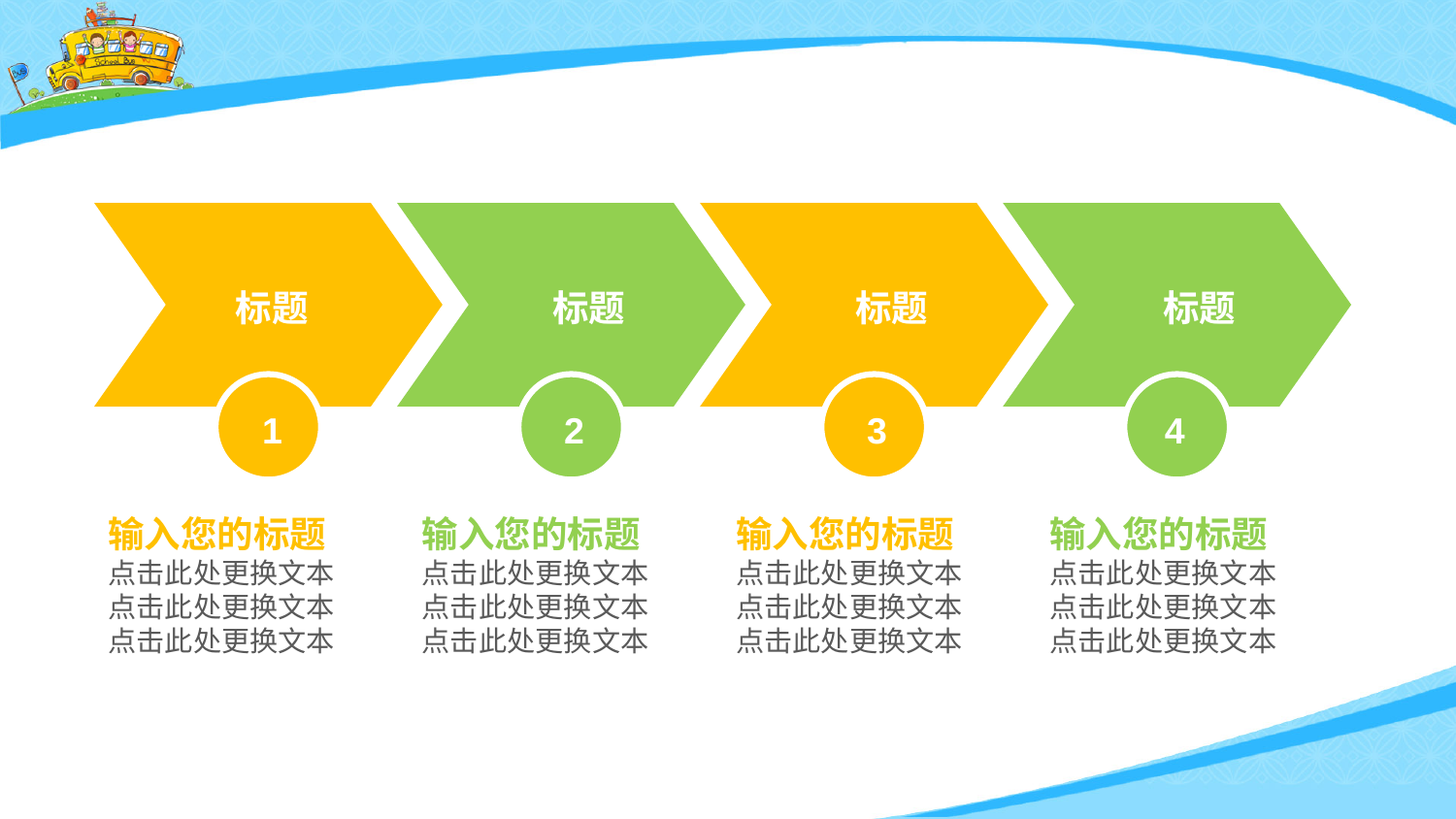

标题
1

标题
2

标题
3

标题
4
输入您的标题
点击此处更换文本
点击此处更换文本
点击此处更换文本
输入您的标题
点击此处更换文本
点击此处更换文本
点击此处更换文本
输入您的标题
点击此处更换文本
点击此处更换文本
点击此处更换文本
输入您的标题
点击此处更换文本
点击此处更换文本
点击此处更换文本